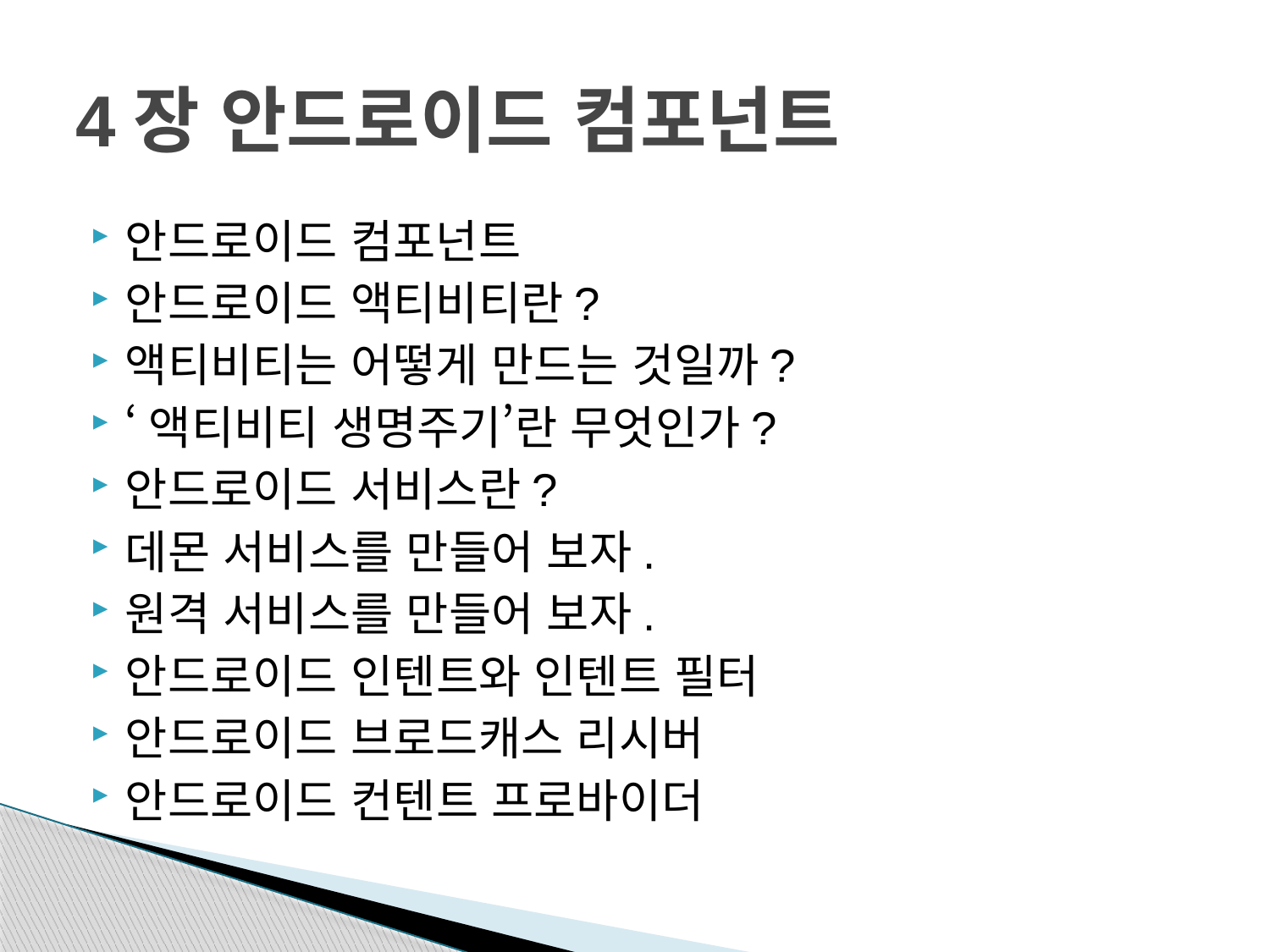

# 4장 안드로이드 컴포넌트
안드로이드 컴포넌트
안드로이드 액티비티란?
액티비티는 어떻게 만드는 것일까?
‘액티비티 생명주기’란 무엇인가?
안드로이드 서비스란?
데몬 서비스를 만들어 보자.
원격 서비스를 만들어 보자.
안드로이드 인텐트와 인텐트 필터
안드로이드 브로드캐스 리시버
안드로이드 컨텐트 프로바이더